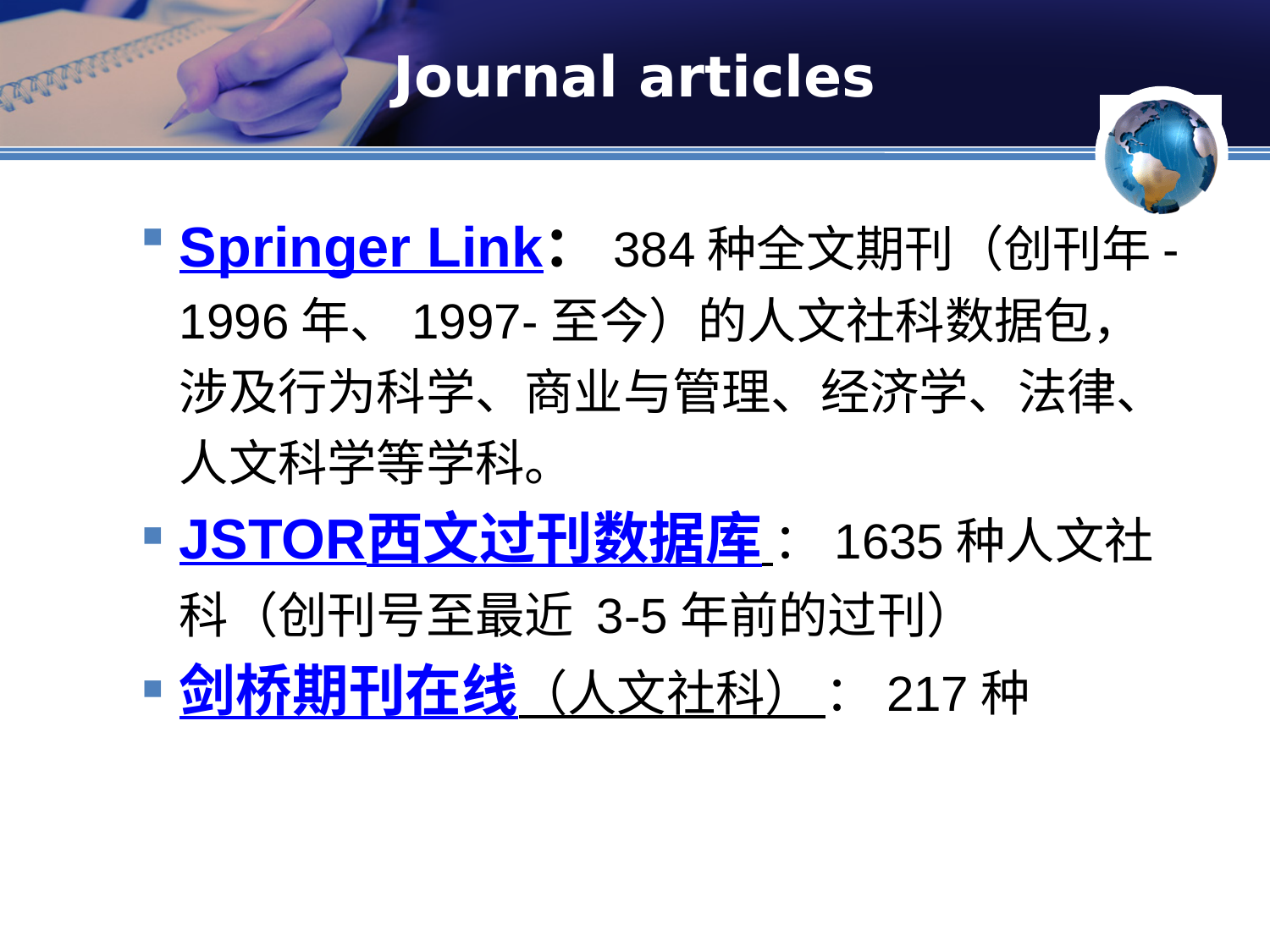

# Journal articles
Springer Link：384种全文期刊（创刊年-1996年、1997-至今）的人文社科数据包，涉及行为科学、商业与管理、经济学、法律、人文科学等学科。
JSTOR西文过刊数据库 ：1635种人文社科（创刊号至最近 3-5年前的过刊）
剑桥期刊在线（人文社科） ：217种